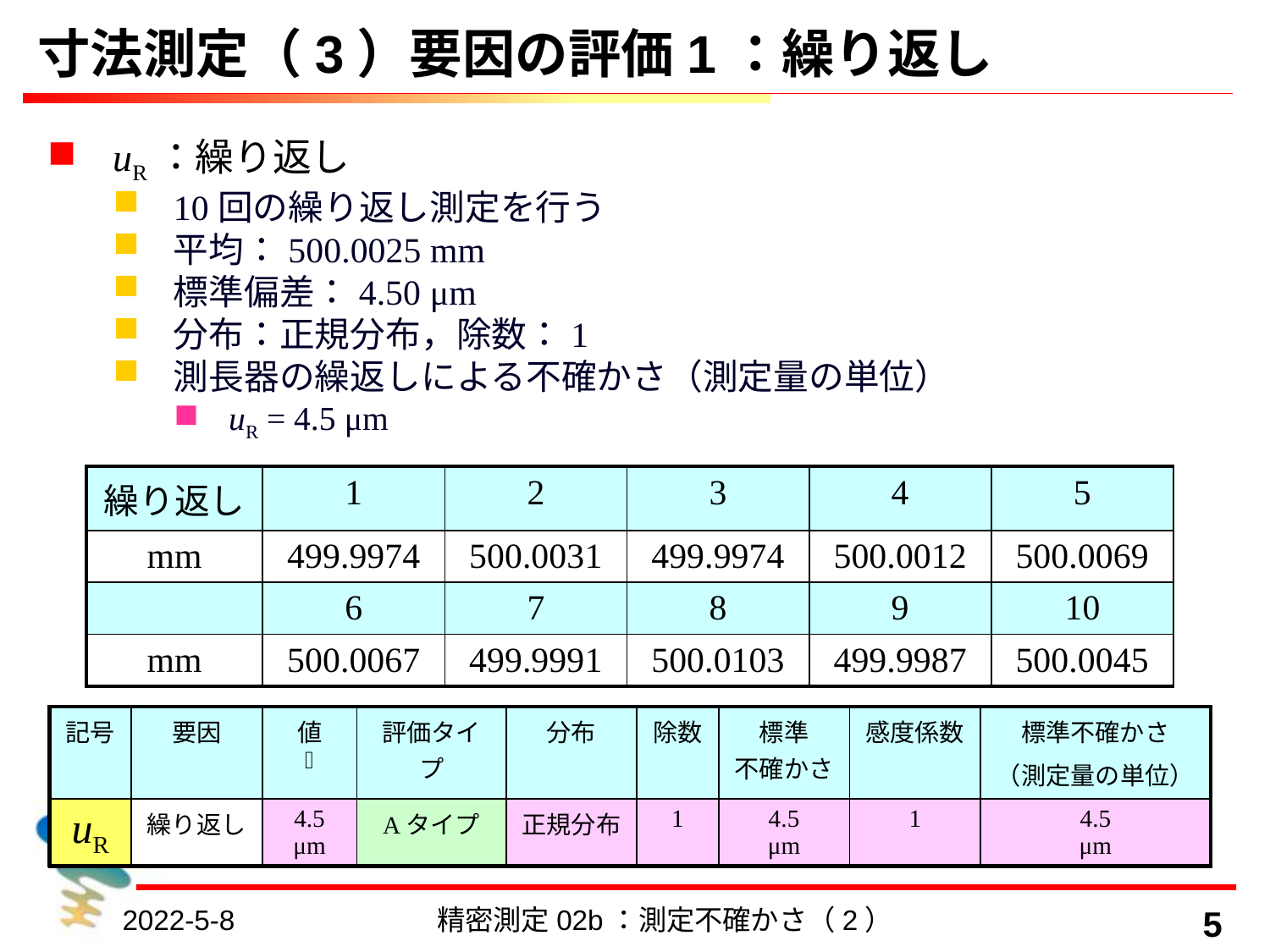

# 寸法測定（3）要因の評価1：繰り返し
uR：繰り返し
10回の繰り返し測定を行う
平均：500.0025 mm
標準偏差：4.50 μm
分布：正規分布，除数：1
測長器の繰返しによる不確かさ（測定量の単位）
uR = 4.5 μm
| 繰り返し | 1 | 2 | 3 | 4 | 5 |
| --- | --- | --- | --- | --- | --- |
| mm | 499.9974 | 500.0031 | 499.9974 | 500.0012 | 500.0069 |
|  | 6 | 7 | 8 | 9 | 10 |
| mm | 500.0067 | 499.9991 | 500.0103 | 499.9987 | 500.0045 |
| 記号 | 要因 | 値 ± | 評価タイプ | 分布 | 除数 | 標準 不確かさ | 感度係数 | 標準不確かさ （測定量の単位） |
| --- | --- | --- | --- | --- | --- | --- | --- | --- |
| uR | 繰り返し | 4.5 μm | Aタイプ | 正規分布 | 1 | 4.5 μm | 1 | 4.5 μm |
2022-5-8
精密測定02b：測定不確かさ（2）
5